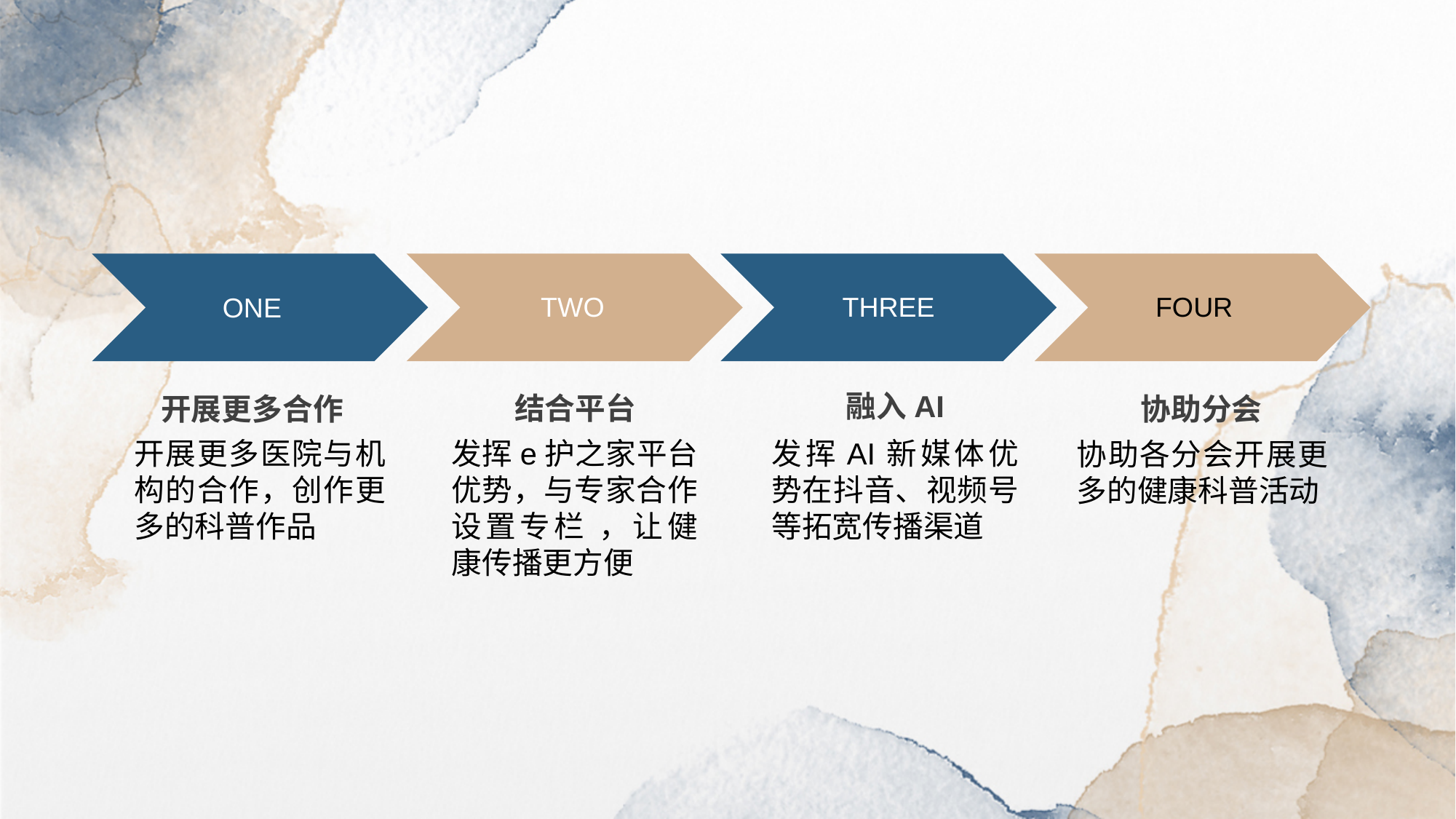

开展更多合作
开展更多医院与机构的合作，创作更多的科普作品

协助分会
协助各分会开展更多的健康科普活动

融入AI
发挥AI新媒体优势在抖音、视频号等拓宽传播渠道

结合平台
发挥e护之家平台优势，与专家合作设置专栏 ，让健康传播更方便
FOUR
TWO
THREE
ONE